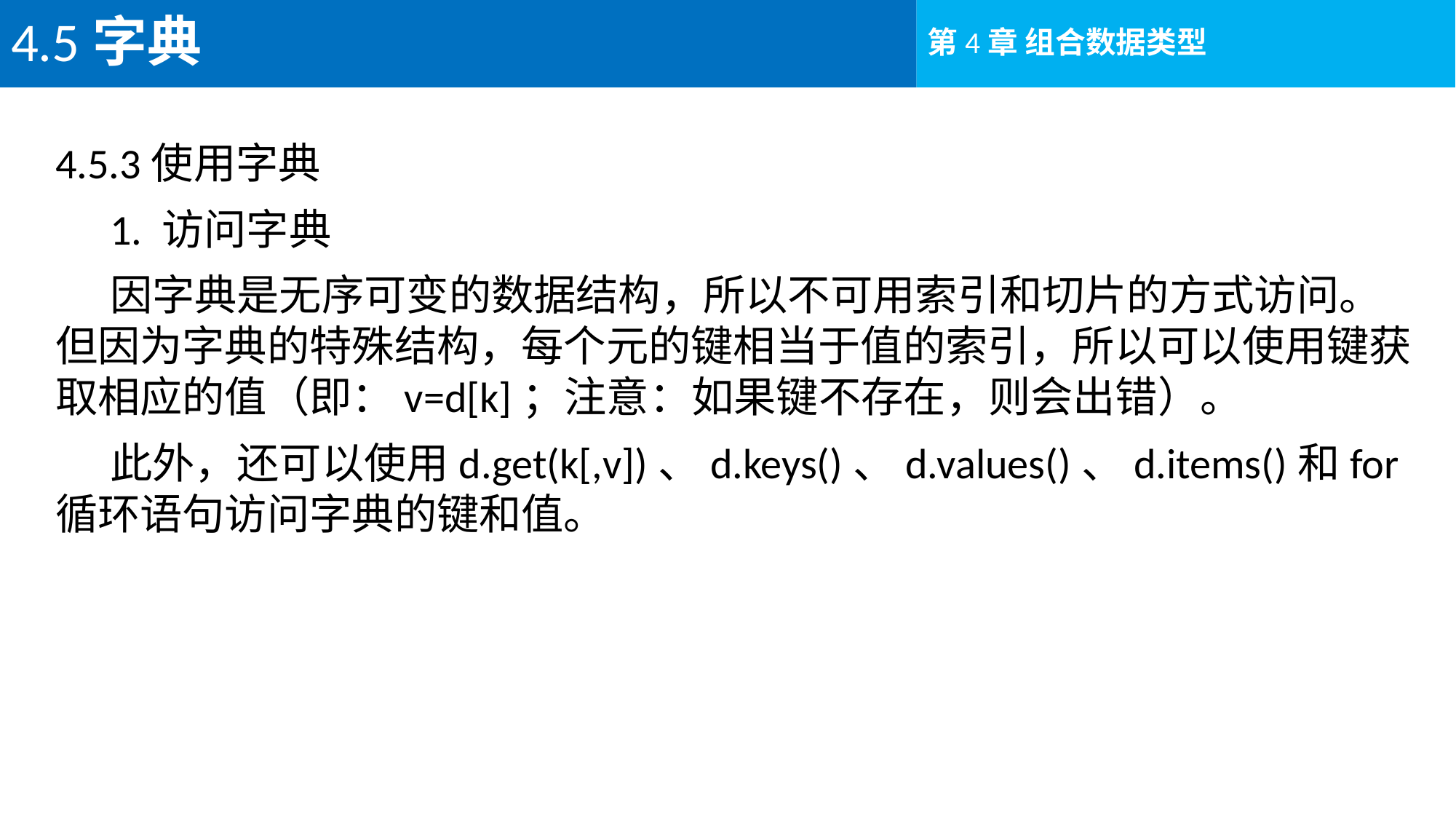

# 4.5字典
4.5.3使用字典
1. 访问字典
因字典是无序可变的数据结构，所以不可用索引和切片的方式访问。但因为字典的特殊结构，每个元的键相当于值的索引，所以可以使用键获取相应的值（即：v=d[k]；注意：如果键不存在，则会出错）。
此外，还可以使用d.get(k[,v])、d.keys()、d.values()、d.items()和for循环语句访问字典的键和值。